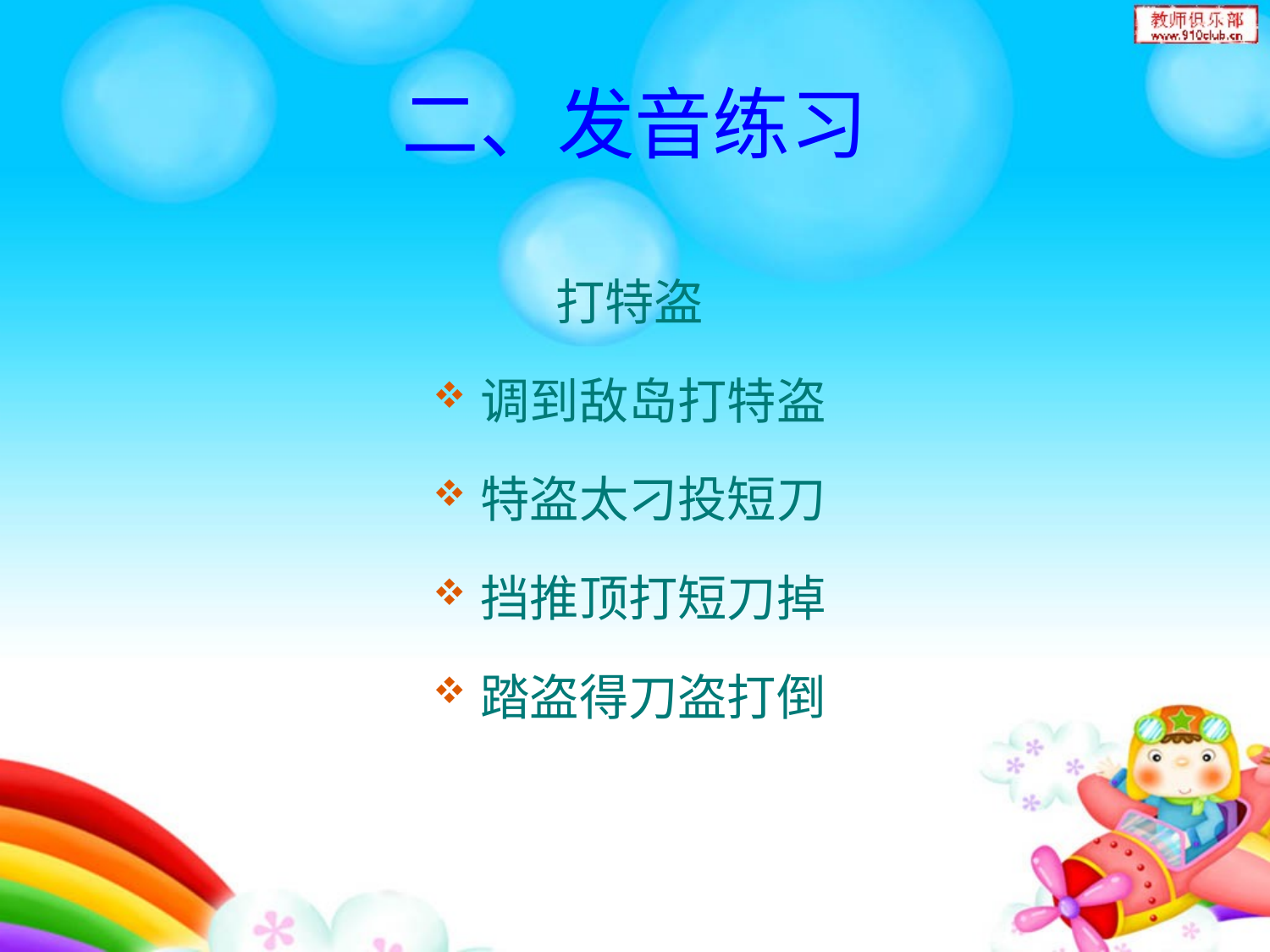

# 二、发音练习
打特盗
调到敌岛打特盗
特盗太刁投短刀
挡推顶打短刀掉
踏盗得刀盗打倒